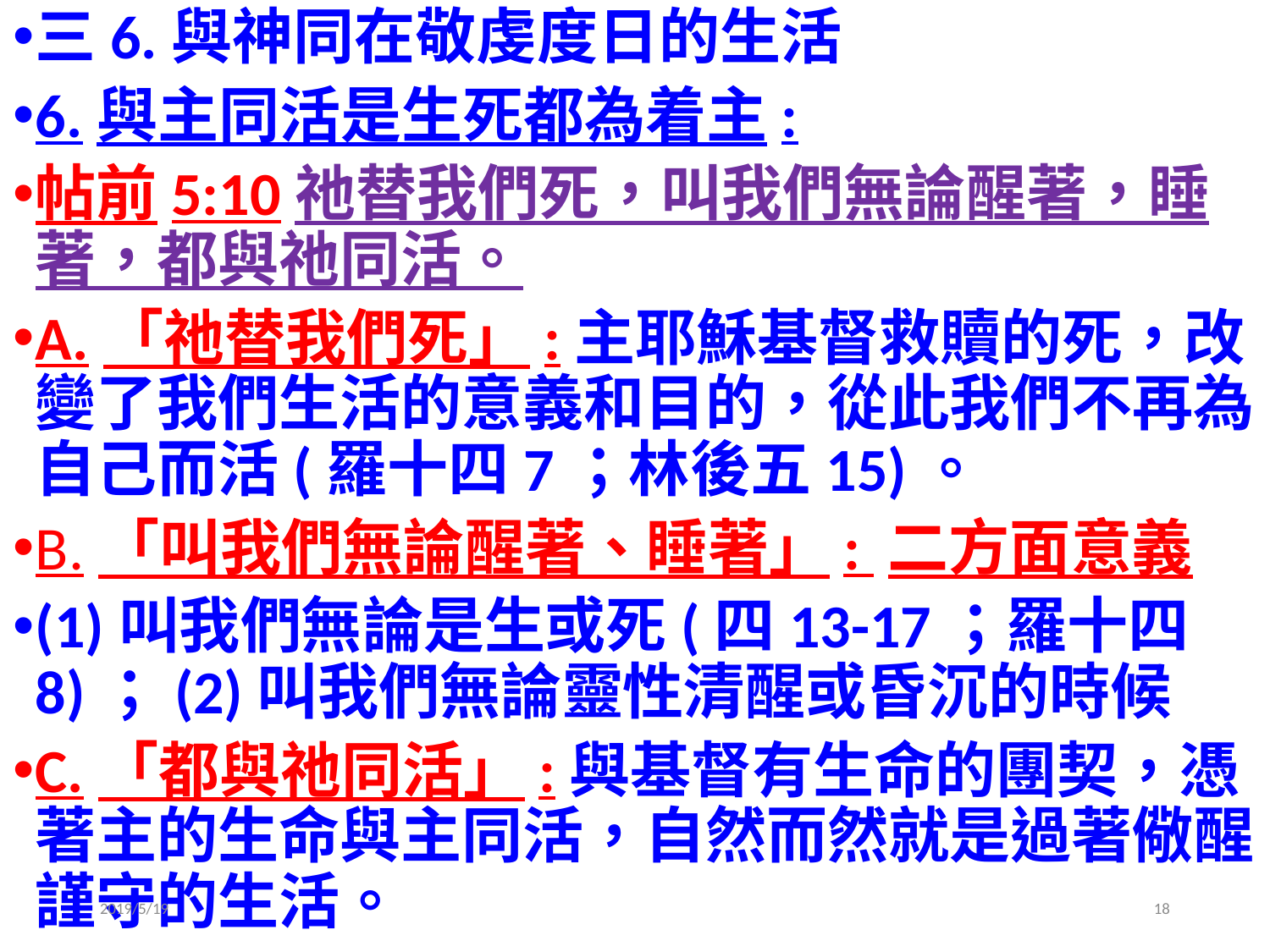

三6.與神同在敬虔度日的生活
6.與主同活是生死都為着主:
帖前5:10祂替我們死，叫我們無論醒著，睡著，都與祂同活。
A.「祂替我們死」:主耶穌基督救贖的死，改變了我們生活的意義和目的，從此我們不再為自己而活(羅十四7；林後五15)。
B.「叫我們無論醒著、睡著」: 二方面意義
(1)叫我們無論是生或死(四13-17；羅十四8)；(2)叫我們無論靈性清醒或昏沉的時候
C.「都與祂同活」:與基督有生命的團契，憑著主的生命與主同活，自然而然就是過著儆醒謹守的生活。

2019/5/19
18